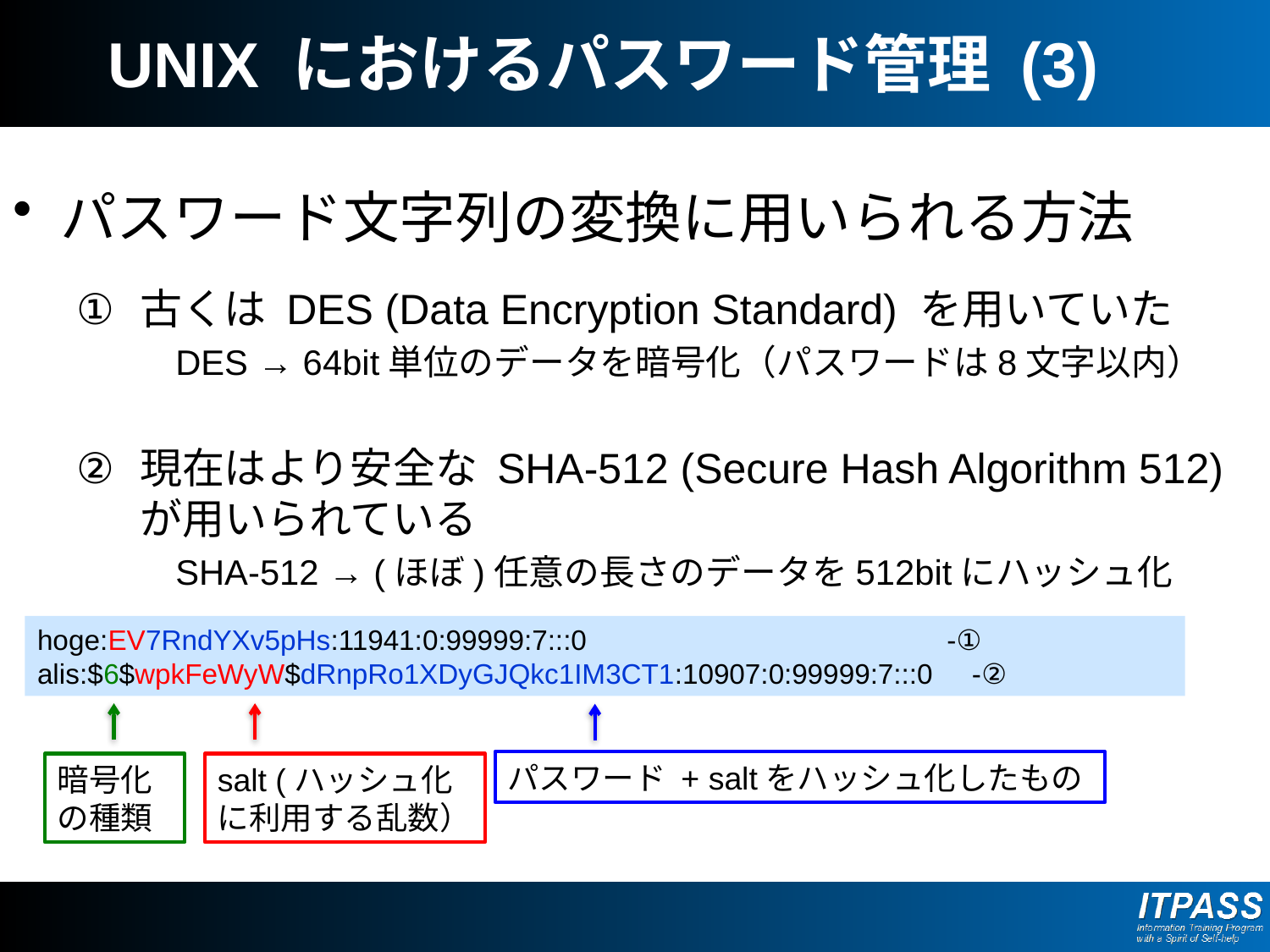

# UNIX におけるパスワード管理 (3)
パスワード文字列の変換に用いられる方法

古くは DES (Data Encryption Standard) を用いていた
　DES → 64bit単位のデータを暗号化（パスワードは8文字以内）

現在はより安全な SHA-512 (Secure Hash Algorithm 512) が用いられている
　SHA-512 → (ほぼ)任意の長さのデータを512bitにハッシュ化
hoge:EV7RndYXv5pHs:11941:0:99999:7:::0                                              -①
alis:$6$wpkFeWyW$dRnpRo1XDyGJQkc1IM3CT1:10907:0:99999:7:::0     -②
パスワード + saltをハッシュ化したもの
暗号化の種類
salt (ハッシュ化に利用する乱数）